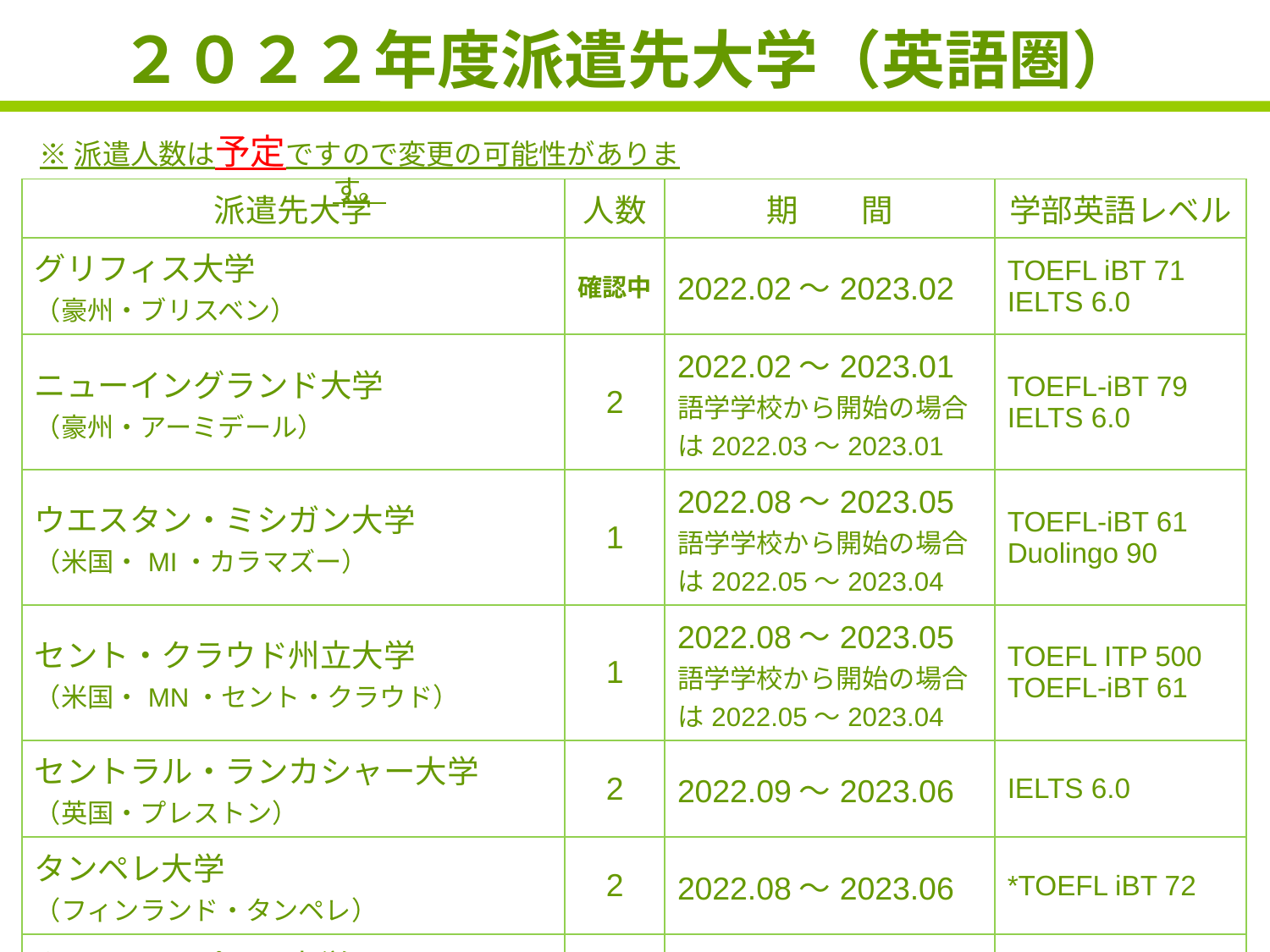

# ２０２２年度派遣先大学（英語圏）

※派遣人数は予定ですので変更の可能性があります。
| 派遣先大学 | 人数 | 期　　間 | 学部英語レベル |
| --- | --- | --- | --- |
| グリフィス大学　 （豪州・ブリスベン） | 確認中 | 2022.02～2023.02 | TOEFL iBT 71 IELTS 6.0 |
| ニューイングランド大学 （豪州・アーミデール） | 2 | 2022.02～2023.01 語学学校から開始の場合は2022.03～2023.01 | TOEFL-iBT 79 IELTS 6.0 |
| ウエスタン・ミシガン大学 （米国・MI・カラマズー） | 1 | 2022.08～2023.05 語学学校から開始の場合は2022.05～2023.04 | TOEFL-iBT 61 Duolingo 90 |
| セント・クラウド州立大学 （米国・MN・セント・クラウド） | 1 | 2022.08～2023.05 語学学校から開始の場合は2022.05～2023.04 | TOEFL ITP 500 TOEFL-iBT 61 |
| セントラル・ランカシャー大学 （英国・プレストン） | 2 | 2022.09～2023.06 | IELTS 6.0 |
| タンペレ大学 （フィンランド・タンペレ） | 2 | 2022.08～2023.06 | \*TOEFL iBT 72 |
| クアラルンプール大学 （マレーシア・クアラルンプール） | 1 | 2022.09～2023.06 | \*TOEFL ITP 500 |